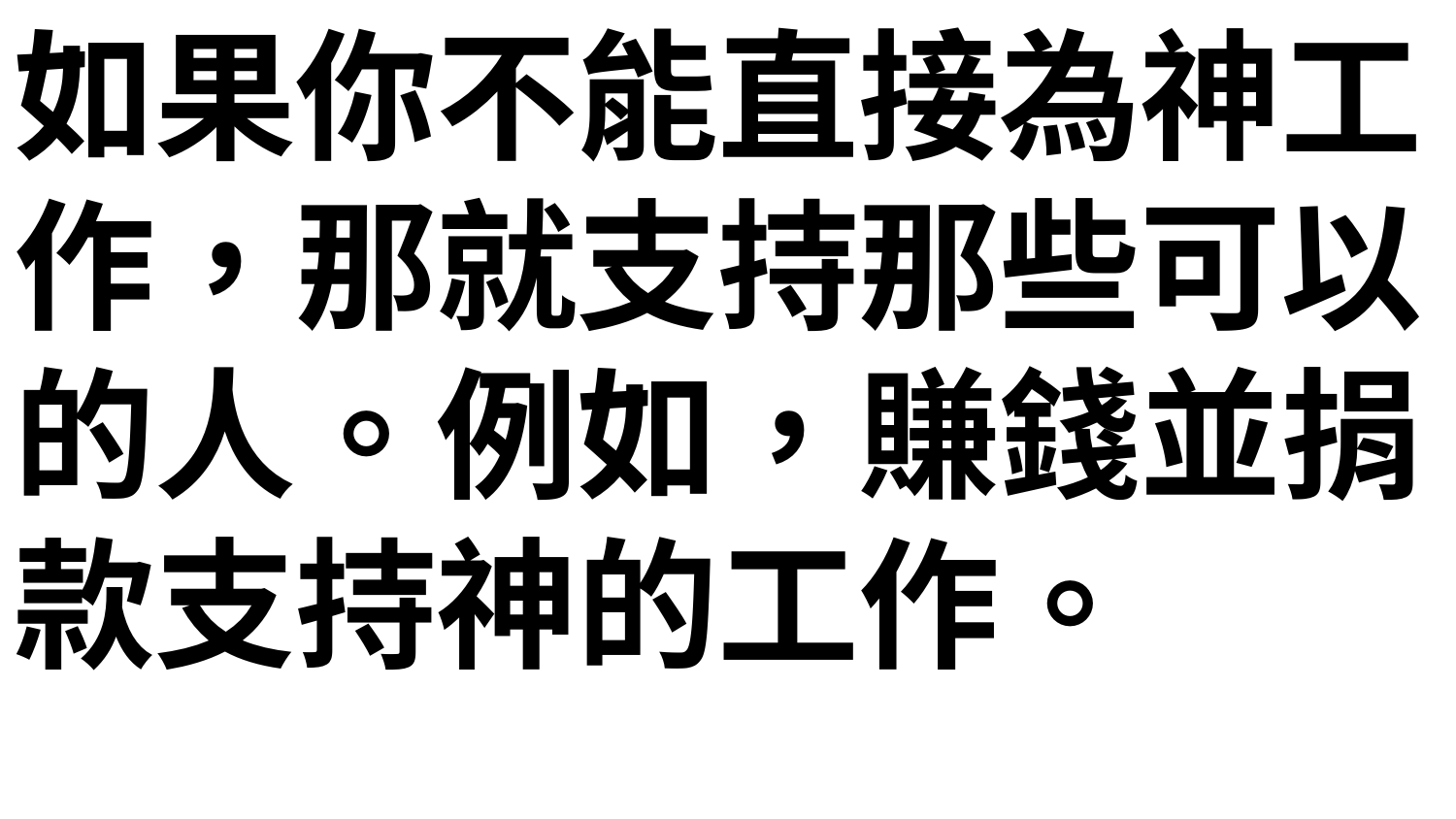

如果你不能直接為神工作，那就支持那些可以的人。例如，賺錢並捐款支持神的工作。